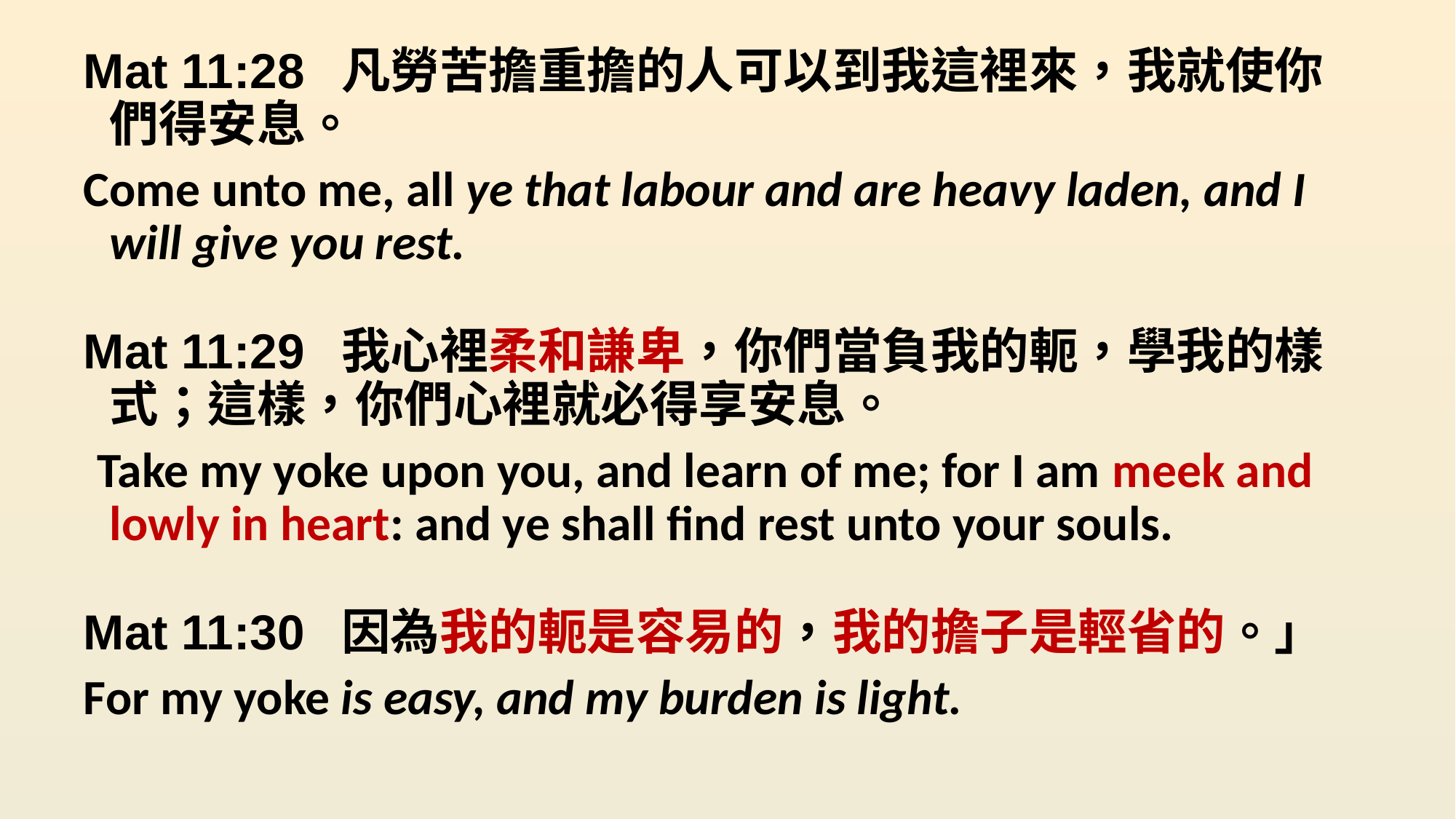

Mat 11:28  凡勞苦擔重擔的人可以到我這裡來，我就使你們得安息。
Come unto me, all ye that labour and are heavy laden, and I will give you rest.

Mat 11:29  我心裡柔和謙卑，你們當負我的軛，學我的樣式；這樣，你們心裡就必得享安息。
 Take my yoke upon you, and learn of me; for I am meek and lowly in heart: and ye shall find rest unto your souls.

Mat 11:30  因為我的軛是容易的，我的擔子是輕省的。」
For my yoke is easy, and my burden is light.